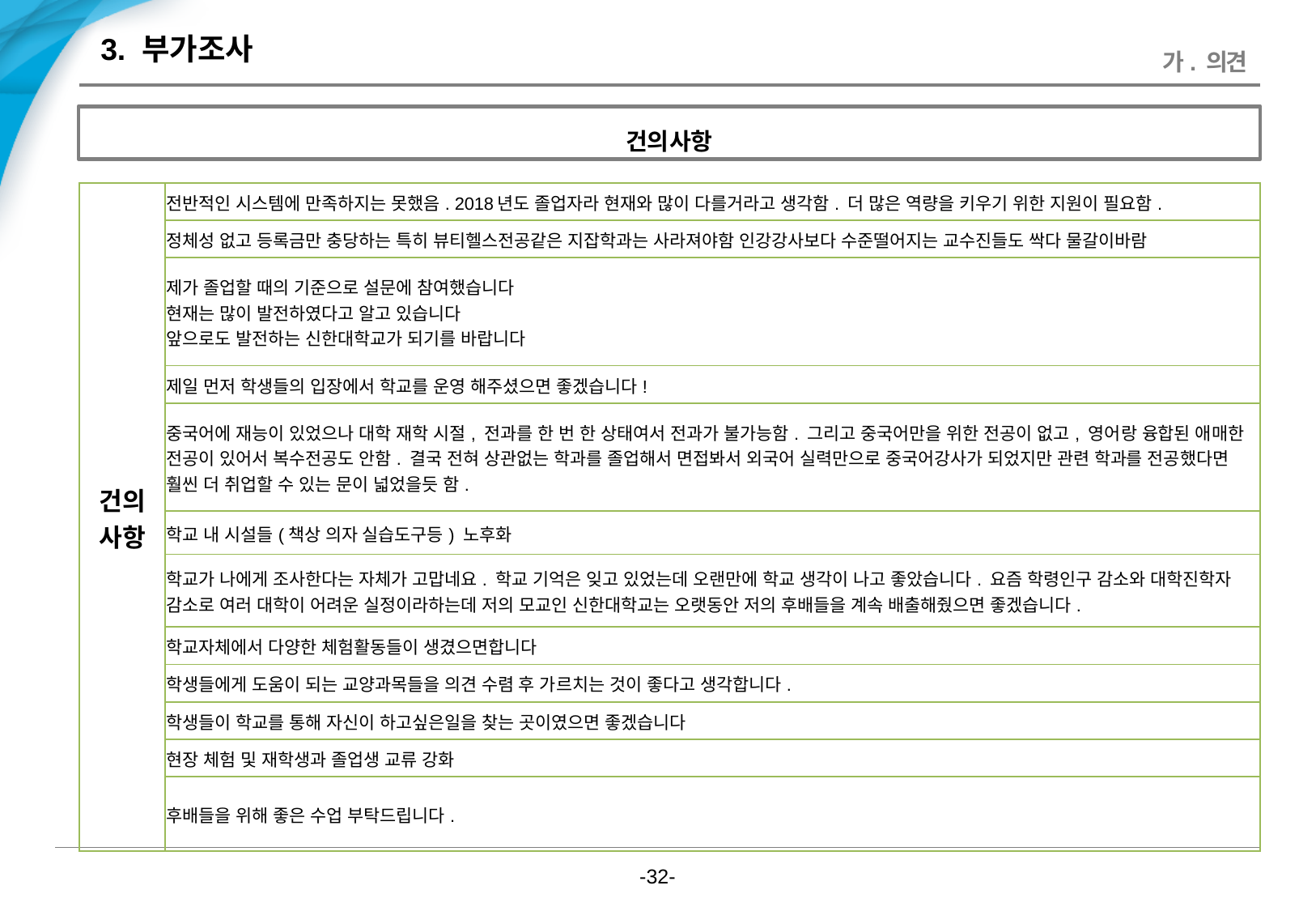

# 3. 부가조사
가. 의견
건의사항
| 건의 사항 | 전반적인 시스템에 만족하지는 못했음. 2018년도 졸업자라 현재와 많이 다를거라고 생각함. 더 많은 역량을 키우기 위한 지원이 필요함. |
| --- | --- |
|  | 정체성 없고 등록금만 충당하는 특히 뷰티헬스전공같은 지잡학과는 사라져야함 인강강사보다 수준떨어지는 교수진들도 싹다 물갈이바람 |
|  | 제가 졸업할 때의 기준으로 설문에 참여했습니다 현재는 많이 발전하였다고 알고 있습니다 앞으로도 발전하는 신한대학교가 되기를 바랍니다 |
|  | 제일 먼저 학생들의 입장에서 학교를 운영 해주셨으면 좋겠습니다! |
|  | 중국어에 재능이 있었으나 대학 재학 시절, 전과를 한 번 한 상태여서 전과가 불가능함. 그리고 중국어만을 위한 전공이 없고, 영어랑 융합된 애매한 전공이 있어서 복수전공도 안함. 결국 전혀 상관없는 학과를 졸업해서 면접봐서 외국어 실력만으로 중국어강사가 되었지만 관련 학과를 전공했다면 훨씬 더 취업할 수 있는 문이 넓었을듯 함. |
|  | 학교 내 시설들(책상 의자 실습도구등) 노후화 |
|  | 학교가 나에게 조사한다는 자체가 고맙네요. 학교 기억은 잊고 있었는데 오랜만에 학교 생각이 나고 좋았습니다. 요즘 학령인구 감소와 대학진학자 감소로 여러 대학이 어려운 실정이라하는데 저의 모교인 신한대학교는 오랫동안 저의 후배들을 계속 배출해줬으면 좋겠습니다. |
|  | 학교자체에서 다양한 체험활동들이 생겼으면합니다 |
|  | 학생들에게 도움이 되는 교양과목들을 의견 수렴 후 가르치는 것이 좋다고 생각합니다. |
|  | 학생들이 학교를 통해 자신이 하고싶은일을 찾는 곳이였으면 좋겠습니다 |
|  | 현장 체험 및 재학생과 졸업생 교류 강화 |
|  | 후배들을 위해 좋은 수업 부탁드립니다. |
-32-